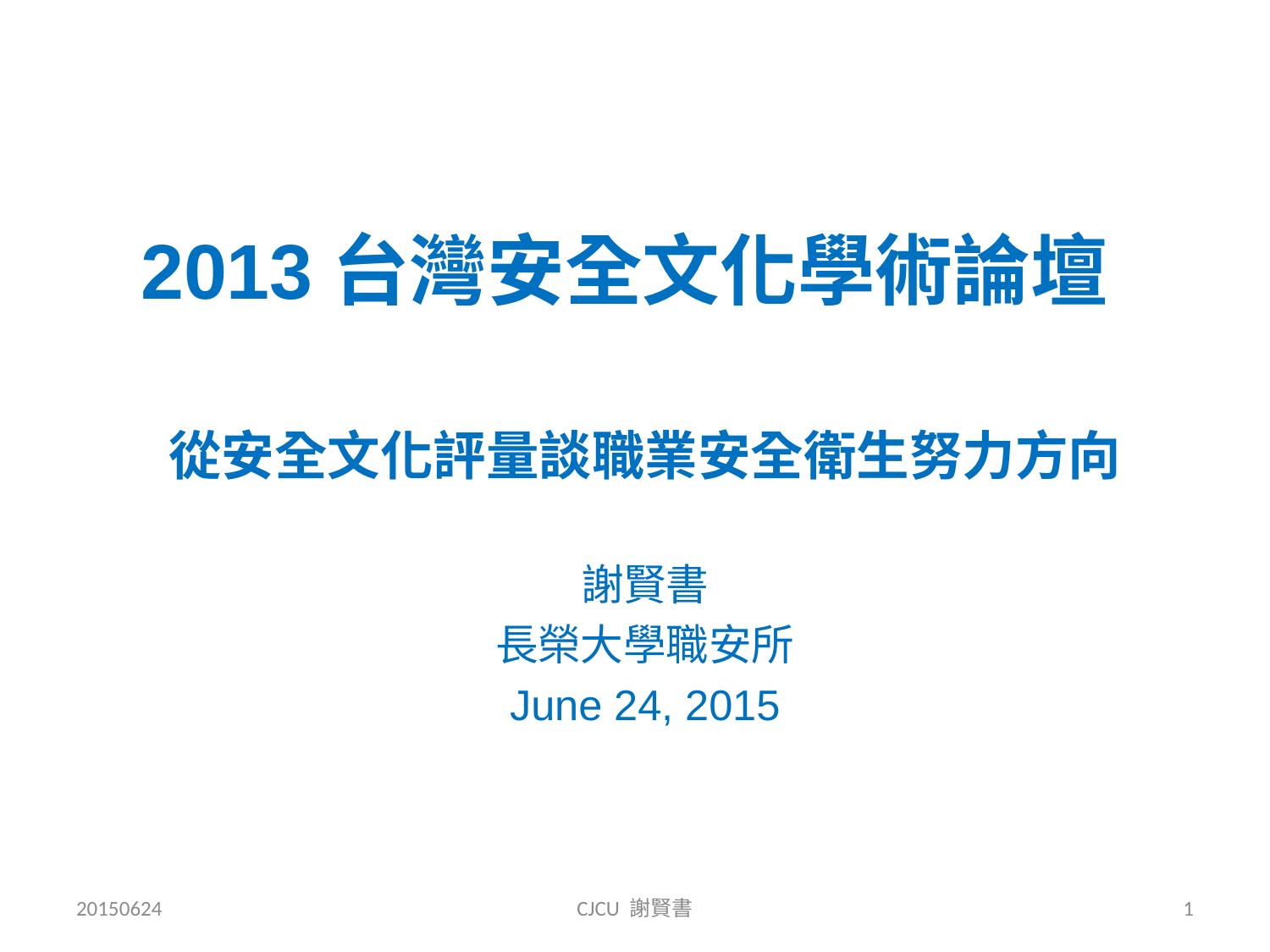

# 2013台灣安全文化學術論壇
從安全文化評量談職業安全衛生努力方向
謝賢書
長榮大學職安所
June 24, 2015

20150624
CJCU 謝賢書
1